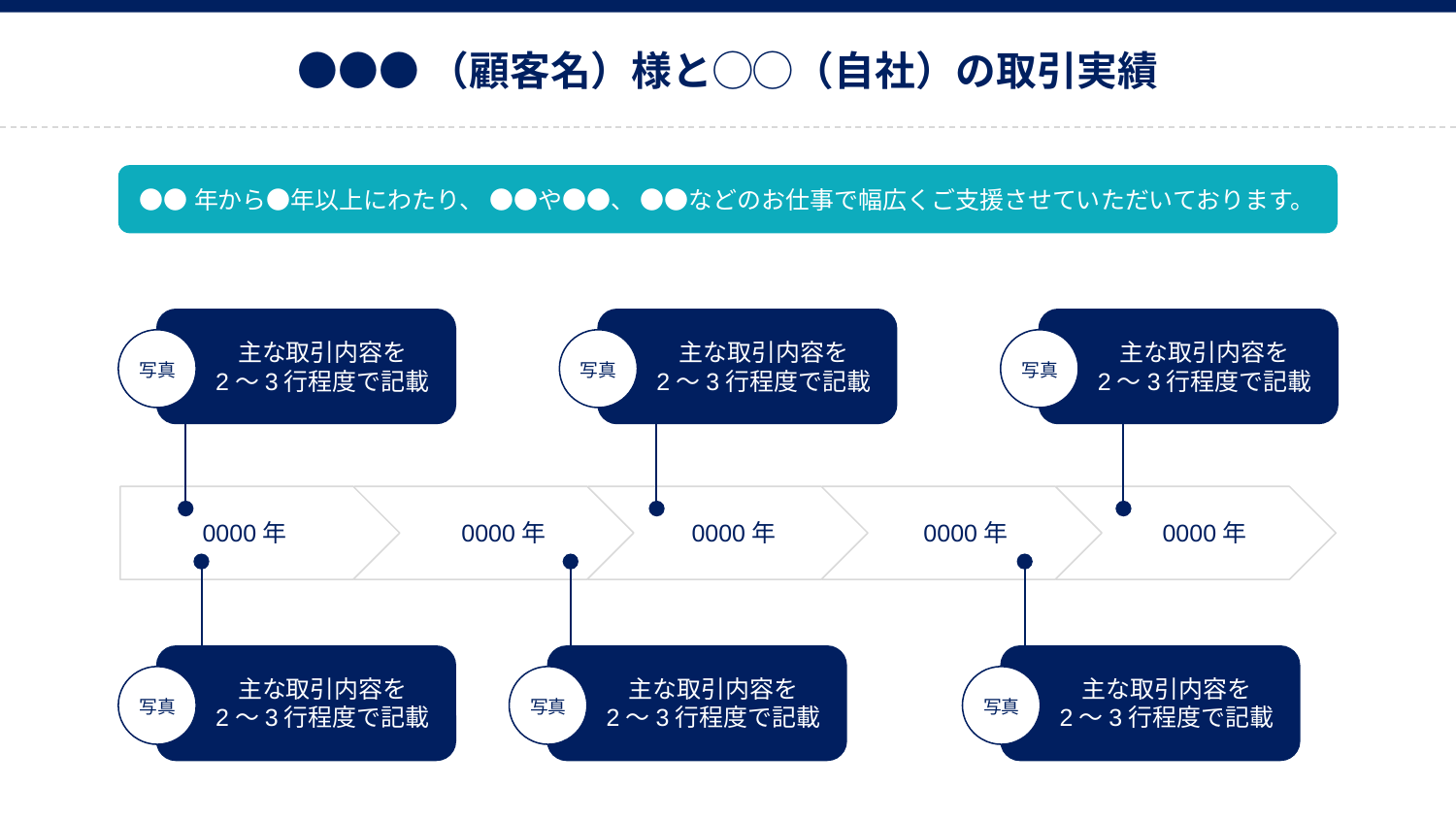

●●●（顧客名）様と◯◯（自社）の取引実績

●●年から●年以上にわたり、 ●●や●●、 ●●などのお仕事で幅広くご支援させていただいております。

主な取引内容を
2〜3行程度で記載

写真

主な取引内容を
2〜3行程度で記載

写真

主な取引内容を
2〜3行程度で記載

写真

0000年
0000年
0000年
0000年
0000年

主な取引内容を
2〜3行程度で記載

写真

主な取引内容を
2〜3行程度で記載

写真

主な取引内容を
2〜3行程度で記載

写真